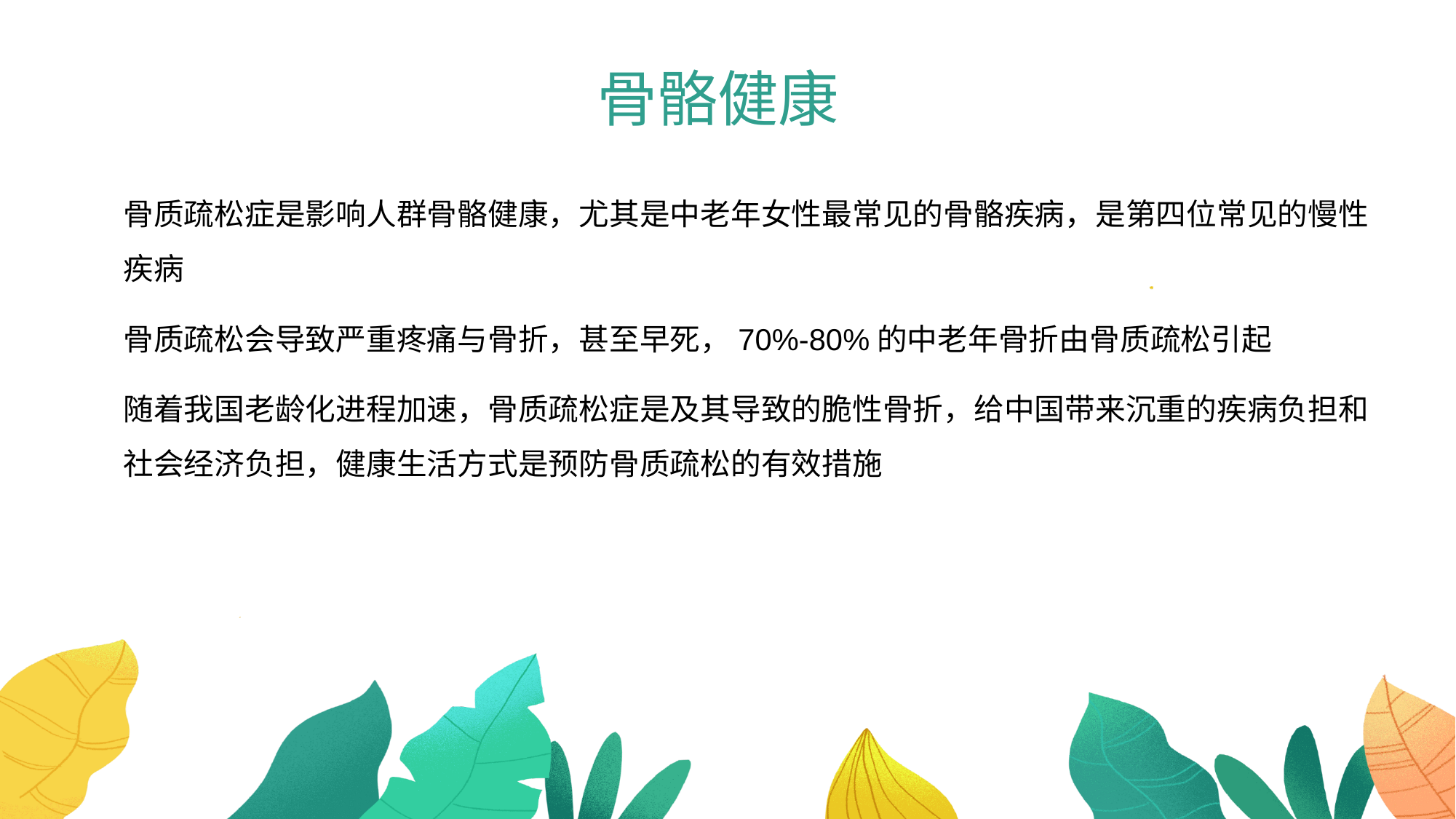

骨骼健康
骨质疏松症是影响人群骨骼健康，尤其是中老年女性最常见的骨骼疾病，是第四位常见的慢性疾病
骨质疏松会导致严重疼痛与骨折，甚至早死，70%-80%的中老年骨折由骨质疏松引起
随着我国老龄化进程加速，骨质疏松症是及其导致的脆性骨折，给中国带来沉重的疾病负担和社会经济负担，健康生活方式是预防骨质疏松的有效措施